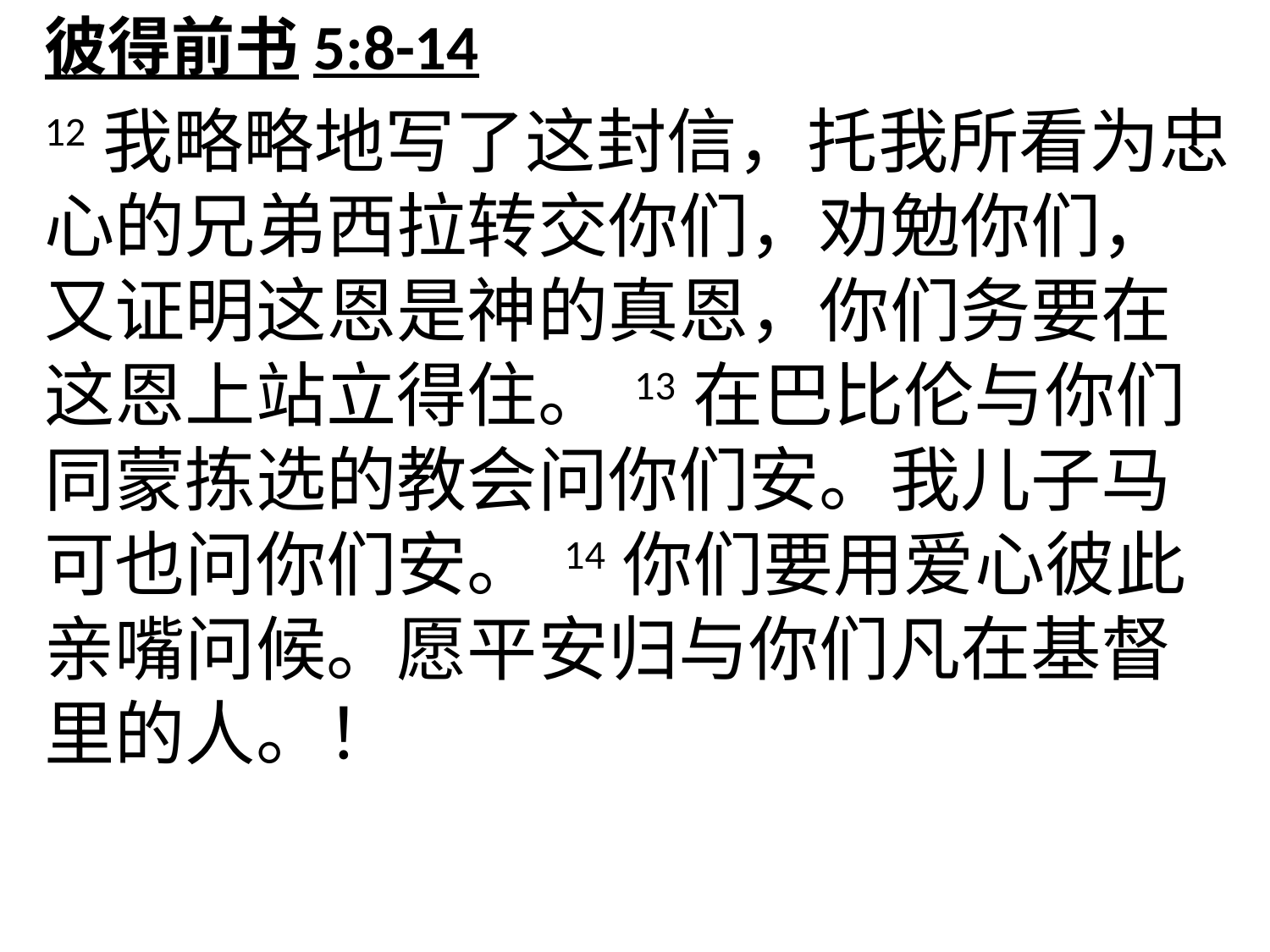

彼得前书5:8-14
12我略略地写了这封信，托我所看为忠心的兄弟西拉转交你们，劝勉你们，又证明这恩是神的真恩，你们务要在这恩上站立得住。 13在巴比伦与你们同蒙拣选的教会问你们安。我儿子马可也问你们安。 14你们要用爱心彼此亲嘴问候。愿平安归与你们凡在基督里的人。！